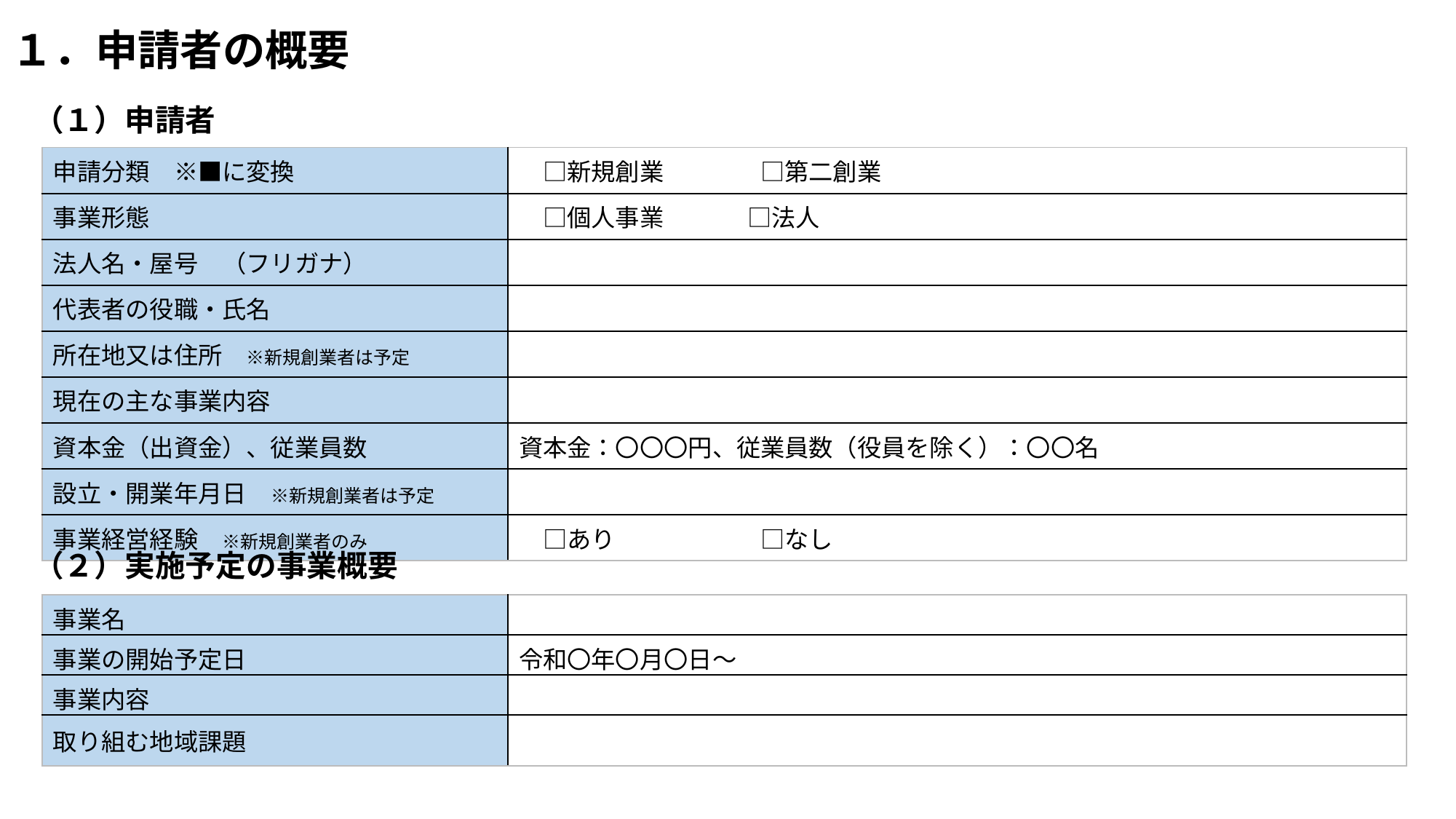

# １．申請者の概要
（１）申請者
| 申請分類　※■に変換 | □新規創業　　　　□第二創業 |
| --- | --- |
| 事業形態 | □個人事業　　 　□法人 |
| 法人名・屋号　（フリガナ） |  |
| 代表者の役職・氏名 |  |
| 所在地又は住所　※新規創業者は予定 |  |
| 現在の主な事業内容 |  |
| 資本金（出資金）、従業員数 | 資本金：〇〇〇円、従業員数（役員を除く）：〇〇名 |
| 設立・開業年月日　※新規創業者は予定 |  |
| 事業経営経験　※新規創業者のみ | □あり　　　　　　□なし |
（２）実施予定の事業概要
| 事業名 |  |
| --- | --- |
| 事業の開始予定日 | 令和〇年〇月〇日～ |
| 事業内容 |  |
| 取り組む地域課題 |  |